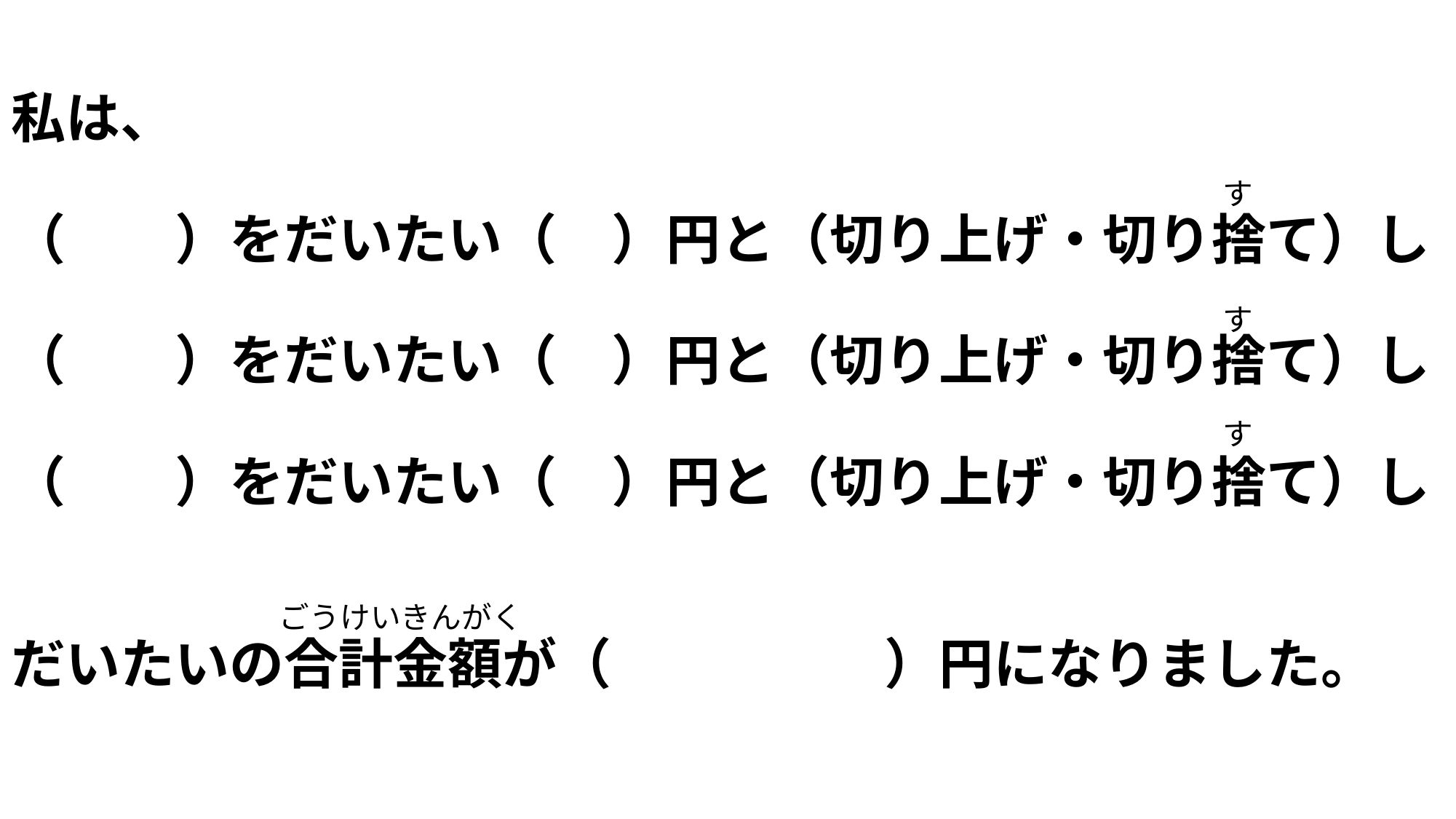

私は、

（　　）をだいたい（　）円と（切り上げ・切り捨て）し

（　　）をだいたい（　）円と（切り上げ・切り捨て）し

（　　）をだいたい（　）円と（切り上げ・切り捨て）し

だいたいの合計金額が（　　　　　）円になりました。

す

す

す

ごうけいきんがく